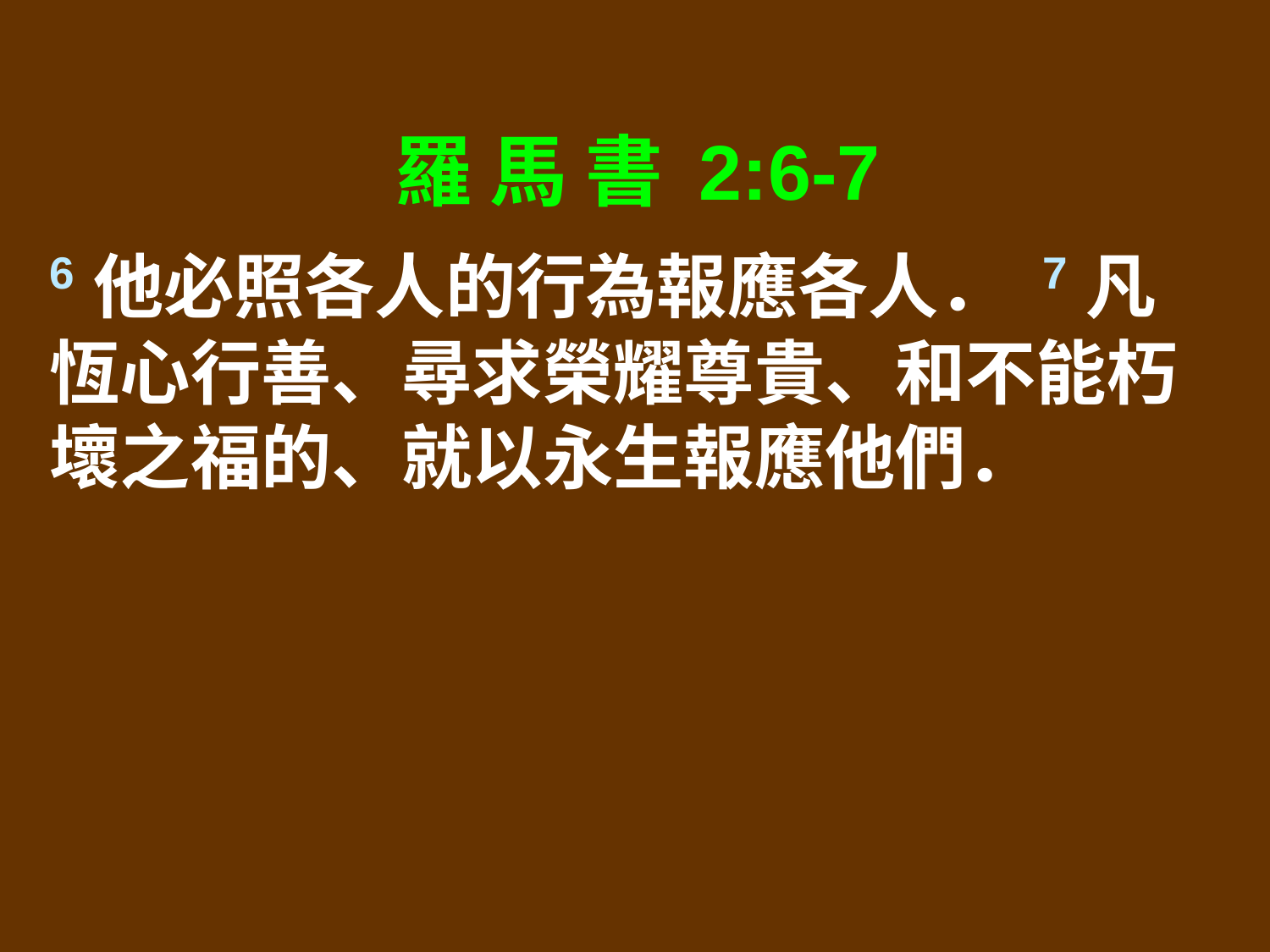

羅 馬 書 2:6-7
6他必照各人的行為報應各人． 7凡恆心行善、尋求榮耀尊貴、和不能朽壞之福的、就以永生報應他們．